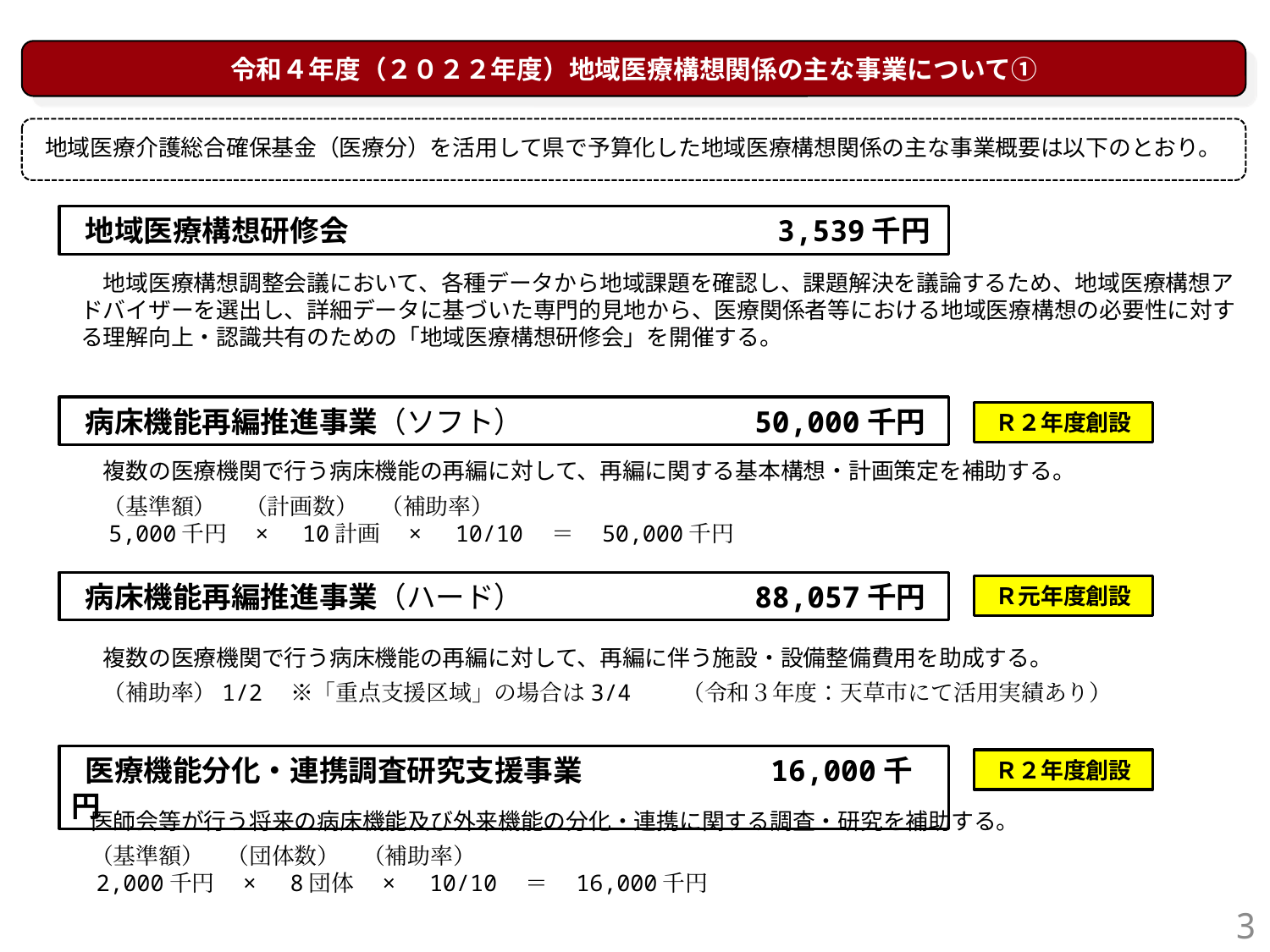

令和４年度（２０２２年度）地域医療構想関係の主な事業について①

地域医療介護総合確保基金（医療分）を活用して県で予算化した地域医療構想関係の主な事業概要は以下のとおり。
 地域医療構想研修会　　　　　　　　　　　 　　　 3,539千円
　地域医療構想調整会議において、各種データから地域課題を確認し、課題解決を議論するため、地域医療構想アドバイザーを選出し、詳細データに基づいた専門的見地から、医療関係者等における地域医療構想の必要性に対する理解向上・認識共有のための「地域医療構想研修会」を開催する。
 病床機能再編推進事業（ソフト）　　　　 　 　　 50,000千円
Ｒ２年度創設
　複数の医療機関で行う病床機能の再編に対して、再編に関する基本構想・計画策定を補助する。

　（基準額）　 （計画数）　（補助率）
　5,000千円　×　10計画　×　10/10　＝　50,000千円
 病床機能再編推進事業（ハード）　　　 　　　　  88,057千円
Ｒ元年度創設
　複数の医療機関で行う病床機能の再編に対して、再編に伴う施設・設備整備費用を助成する。

　（補助率）1/2　※「重点支援区域」の場合は3/4　　（令和３年度：天草市にて活用実績あり）
 医療機能分化・連携調査研究支援事業　　 　　　　16,000千円
Ｒ２年度創設
　医師会等が行う将来の病床機能及び外来機能の分化・連携に関する調査・研究を補助する。

　（基準額）　（団体数）　（補助率）
　2,000千円　×　8団体　×　10/10　＝　16,000千円
3